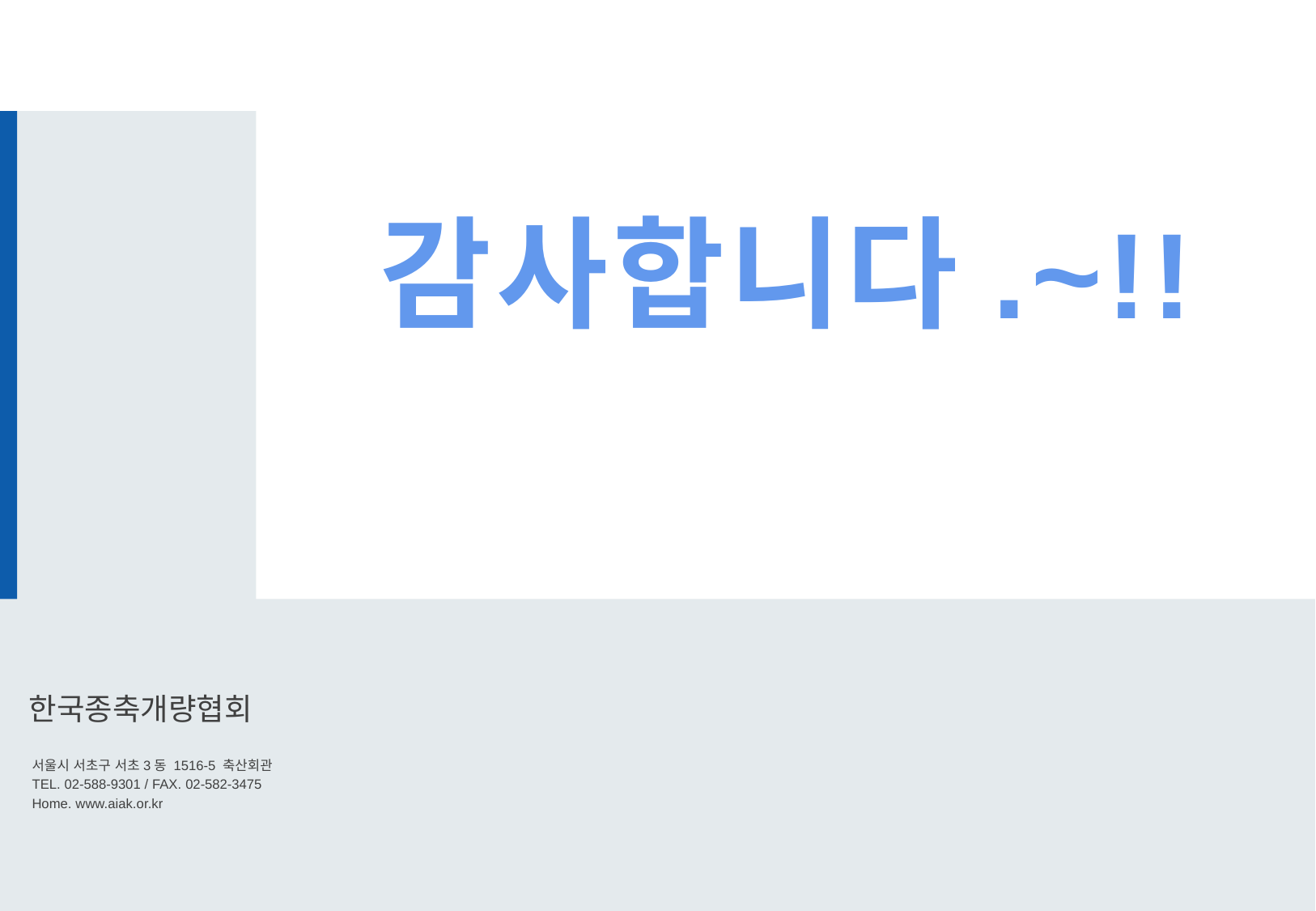

감사합니다.~!!
한국종축개량협회
서울시 서초구 서초3동 1516-5 축산회관
TEL. 02-588-9301 / FAX. 02-582-3475
Home. www.aiak.or.kr